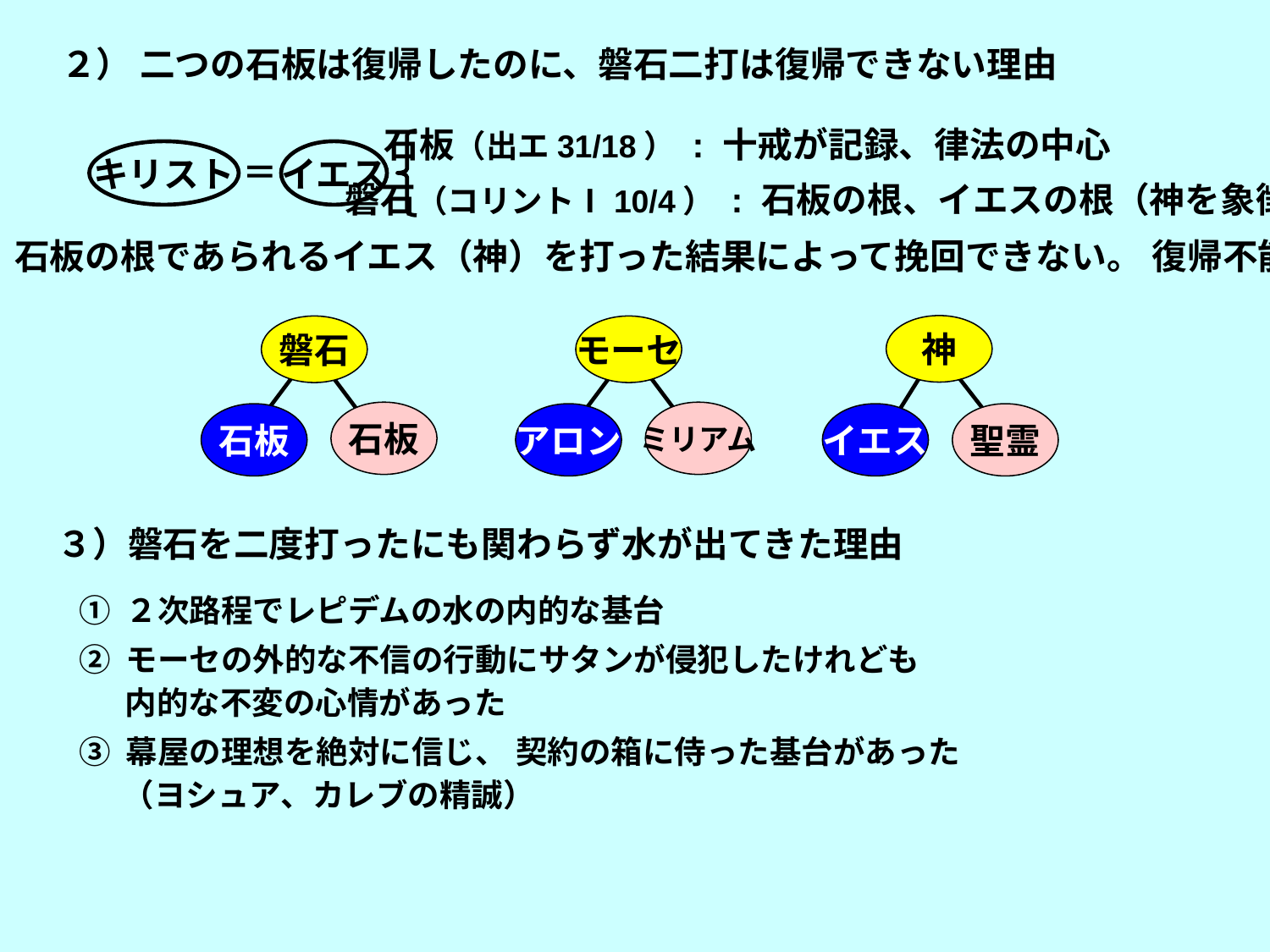

２） 二つの石板は復帰したのに、磐石二打は復帰できない理由
石板（出エ31/18） : 十戒が記録、律法の中心

キリスト
イエス
＝
磐石（コリントⅠ10/4） : 石板の根、イエスの根（神を象徴）
石板の根であられるイエス（神）を打った結果によって挽回できない。 復帰不能
神
磐石
モーセ

石板
ミリアム
石板
アロン
イエス
聖霊
３）磐石を二度打ったにも関わらず水が出てきた理由
① ２次路程でレピデムの水の内的な基台
② モーセの外的な不信の行動にサタンが侵犯したけれども
　  内的な不変の心情があった
③ 幕屋の理想を絶対に信じ、 契約の箱に侍った基台があった
     （ヨシュア、カレブの精誠）